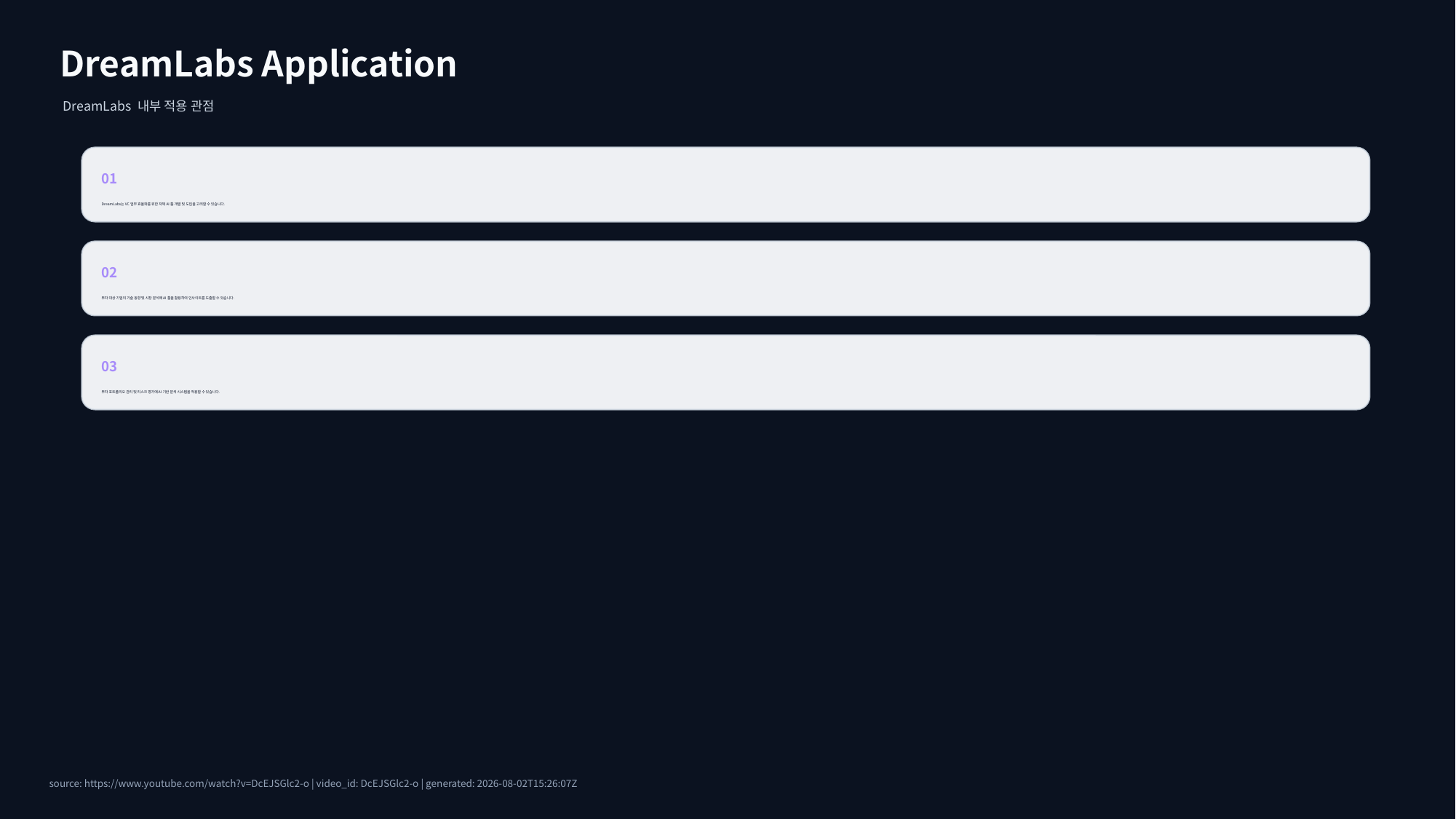

DreamLabs Application
DreamLabs 내부 적용 관점

01
DreamLabs는 VC 업무 효율화를 위한 자체 AI 툴 개발 및 도입을 고려할 수 있습니다.

02
투자 대상 기업의 기술 동향 및 시장 분석에 AI 툴을 활용하여 인사이트를 도출할 수 있습니다.

03
투자 포트폴리오 관리 및 리스크 평가에 AI 기반 분석 시스템을 적용할 수 있습니다.
source: https://www.youtube.com/watch?v=DcEJSGlc2-o | video_id: DcEJSGlc2-o | generated: 2026-08-02T15:26:07Z